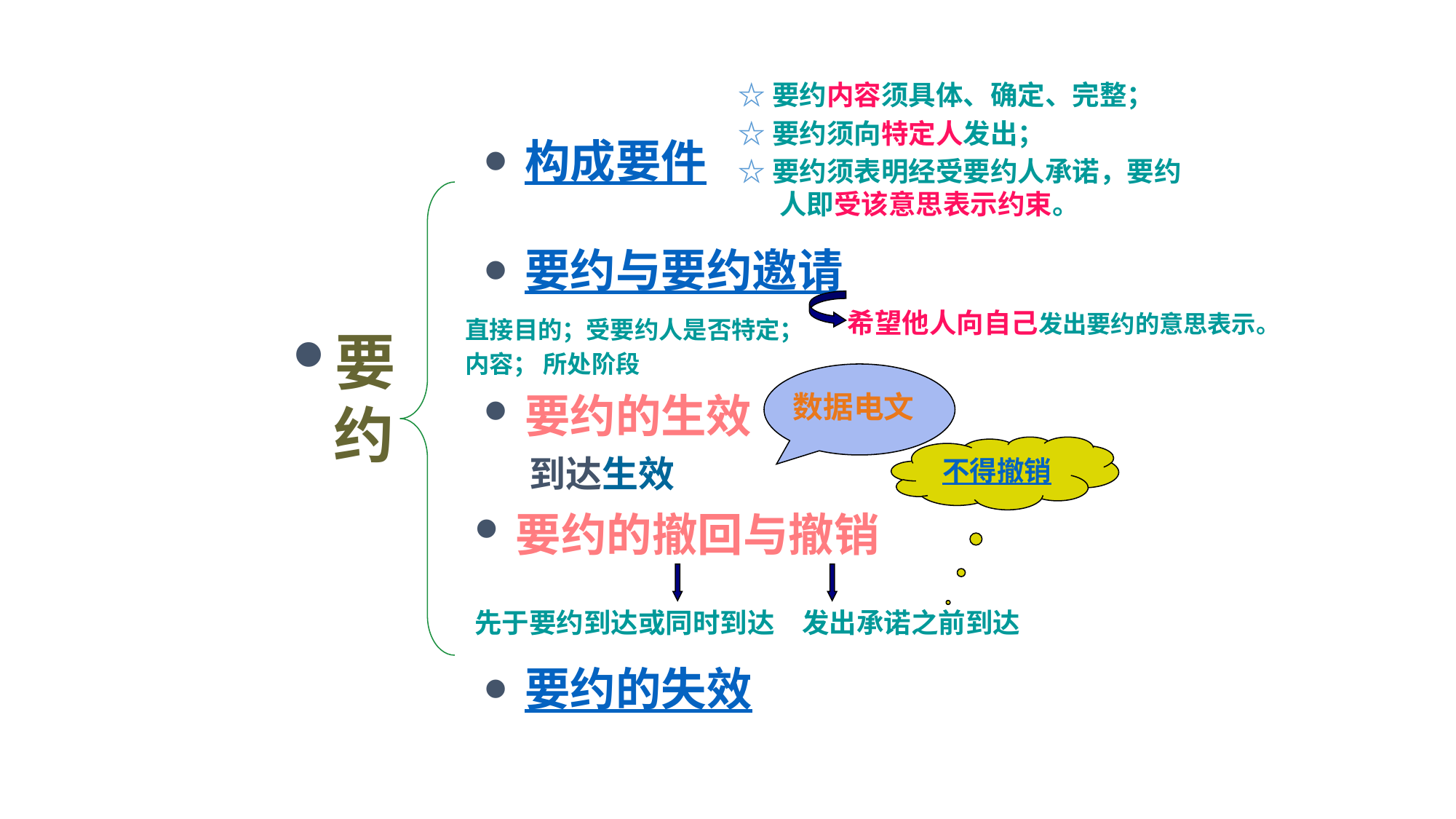

☆要约内容须具体、确定、完整；
☆要约须向特定人发出；
☆要约须表明经受要约人承诺，要约人即受该意思表示约束。

构成要件

要约与要约邀请

希望他人向自己发出要约的意思表示。
直接目的；受要约人是否特定；
内容； 所处阶段
要约

要约的生效
数据电文
不得撤销
到达生效
要约的撤回与撤销

先于要约到达或同时到达
发出承诺之前到达
要约的失效